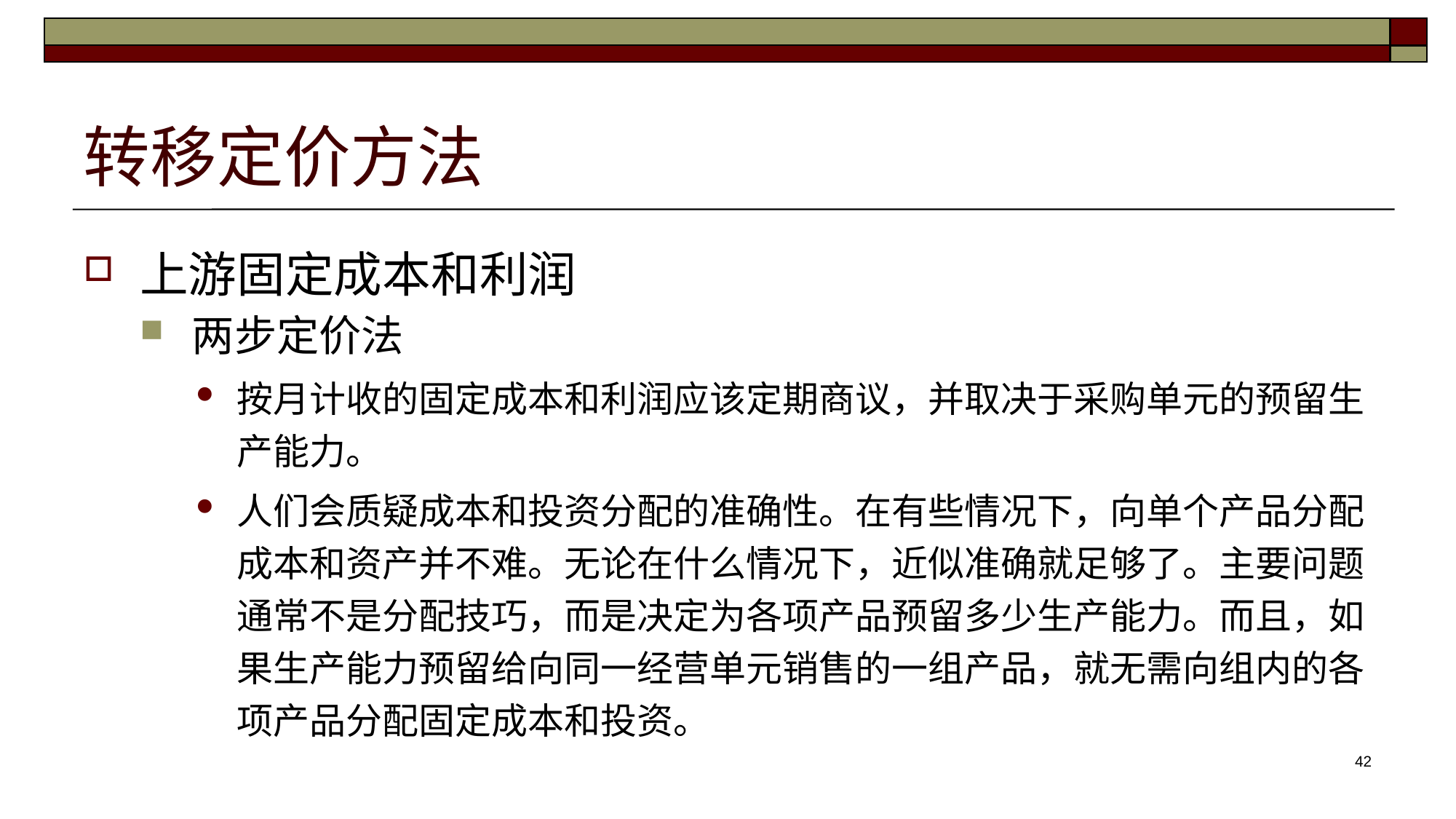

# 转移定价方法
上游固定成本和利润
两步定价法
按月计收的固定成本和利润应该定期商议，并取决于采购单元的预留生产能力。
人们会质疑成本和投资分配的准确性。在有些情况下，向单个产品分配成本和资产并不难。无论在什么情况下，近似准确就足够了。主要问题通常不是分配技巧，而是决定为各项产品预留多少生产能力。而且，如果生产能力预留给向同一经营单元销售的一组产品，就无需向组内的各项产品分配固定成本和投资。
42